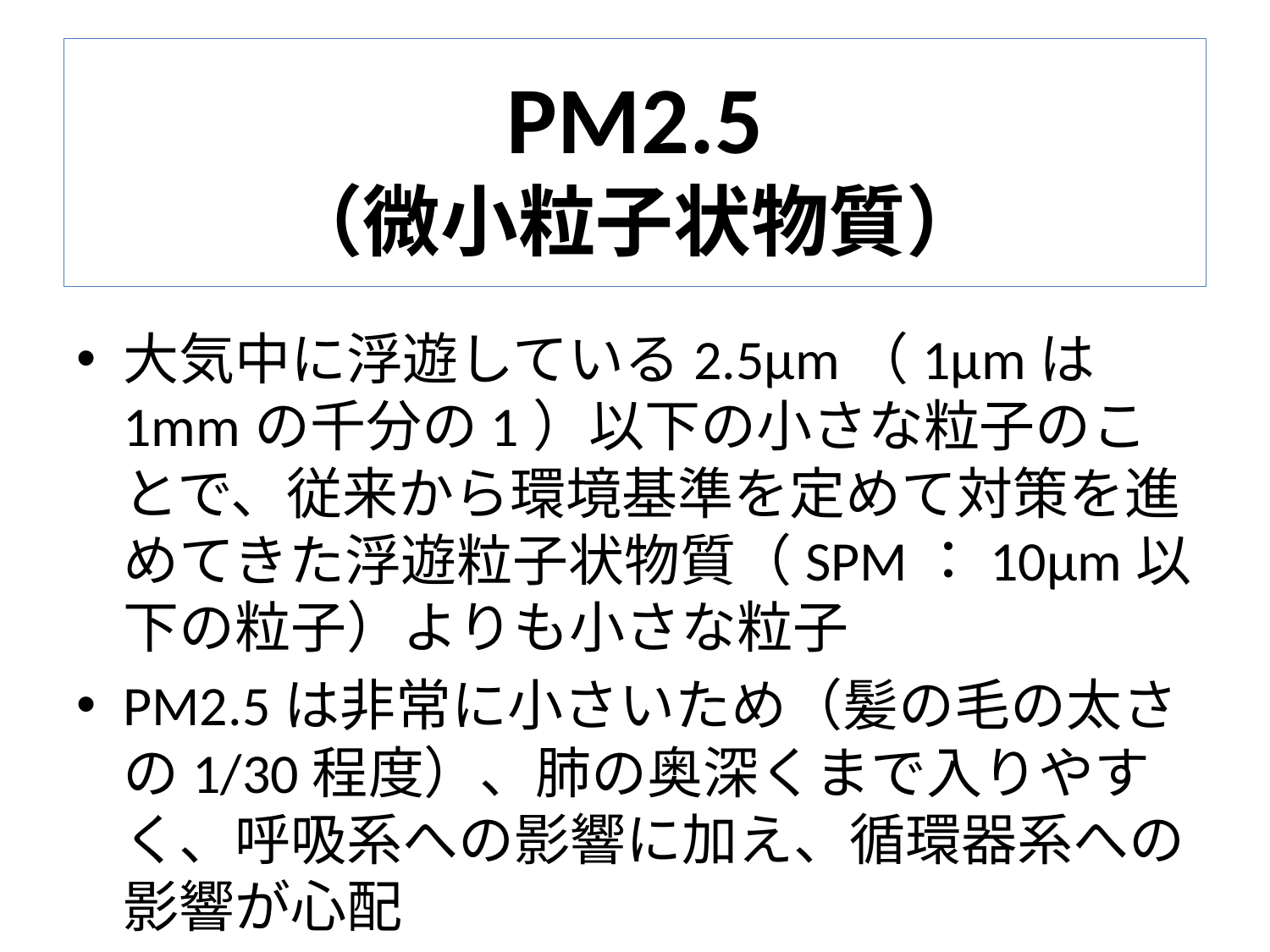

# PM2.5 （微小粒子状物質）
大気中に浮遊している2.5μm（1μmは1mmの千分の1）以下の小さな粒子のことで、従来から環境基準を定めて対策を進めてきた浮遊粒子状物質（SPM：10μm以下の粒子）よりも小さな粒子
PM2.5は非常に小さいため（髪の毛の太さの1/30程度）、肺の奥深くまで入りやすく、呼吸系への影響に加え、循環器系への影響が心配